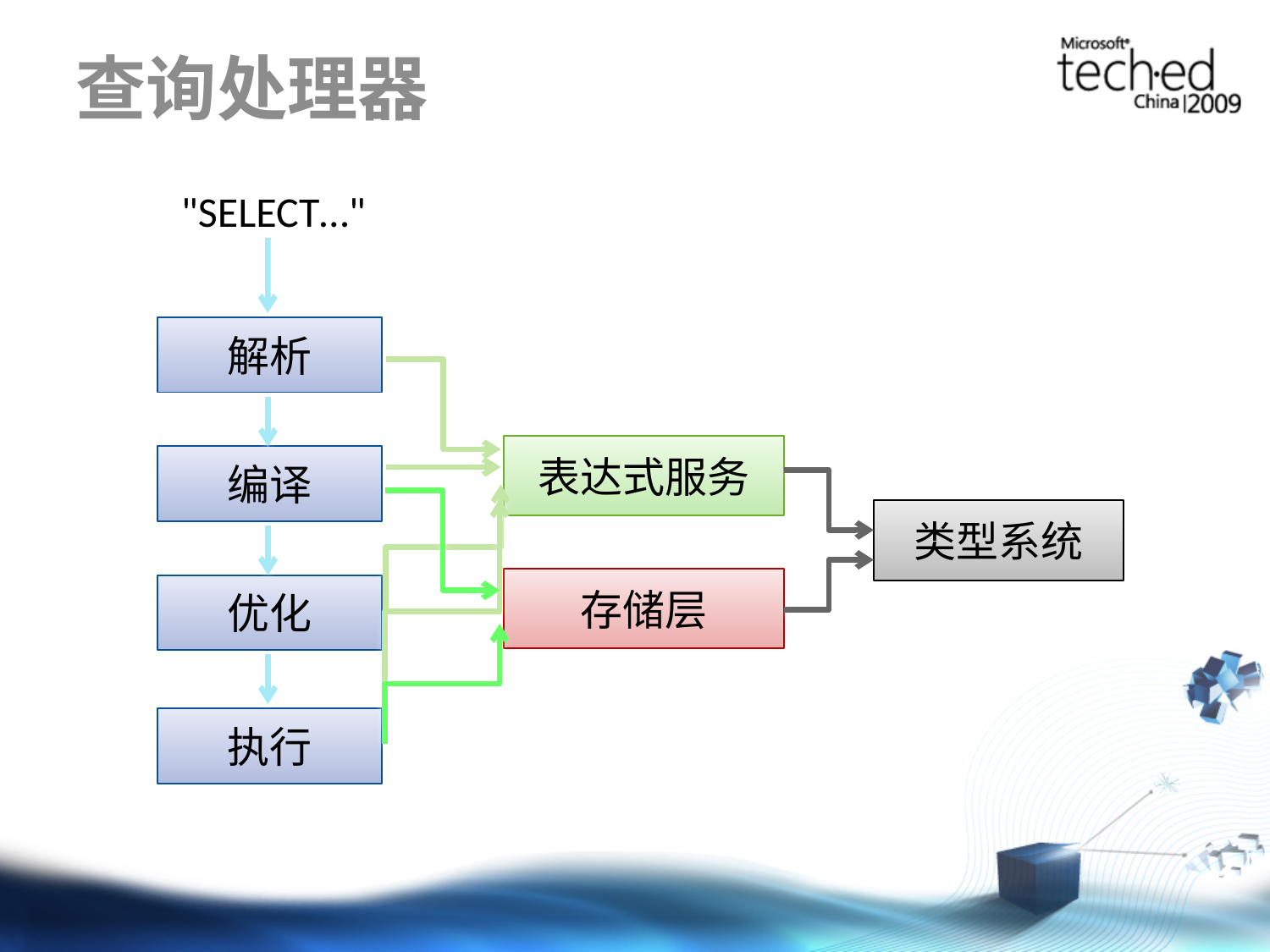

# 查询处理器
"SELECT…"
解析
表达式服务
编译
类型系统
存储层
优化
执行